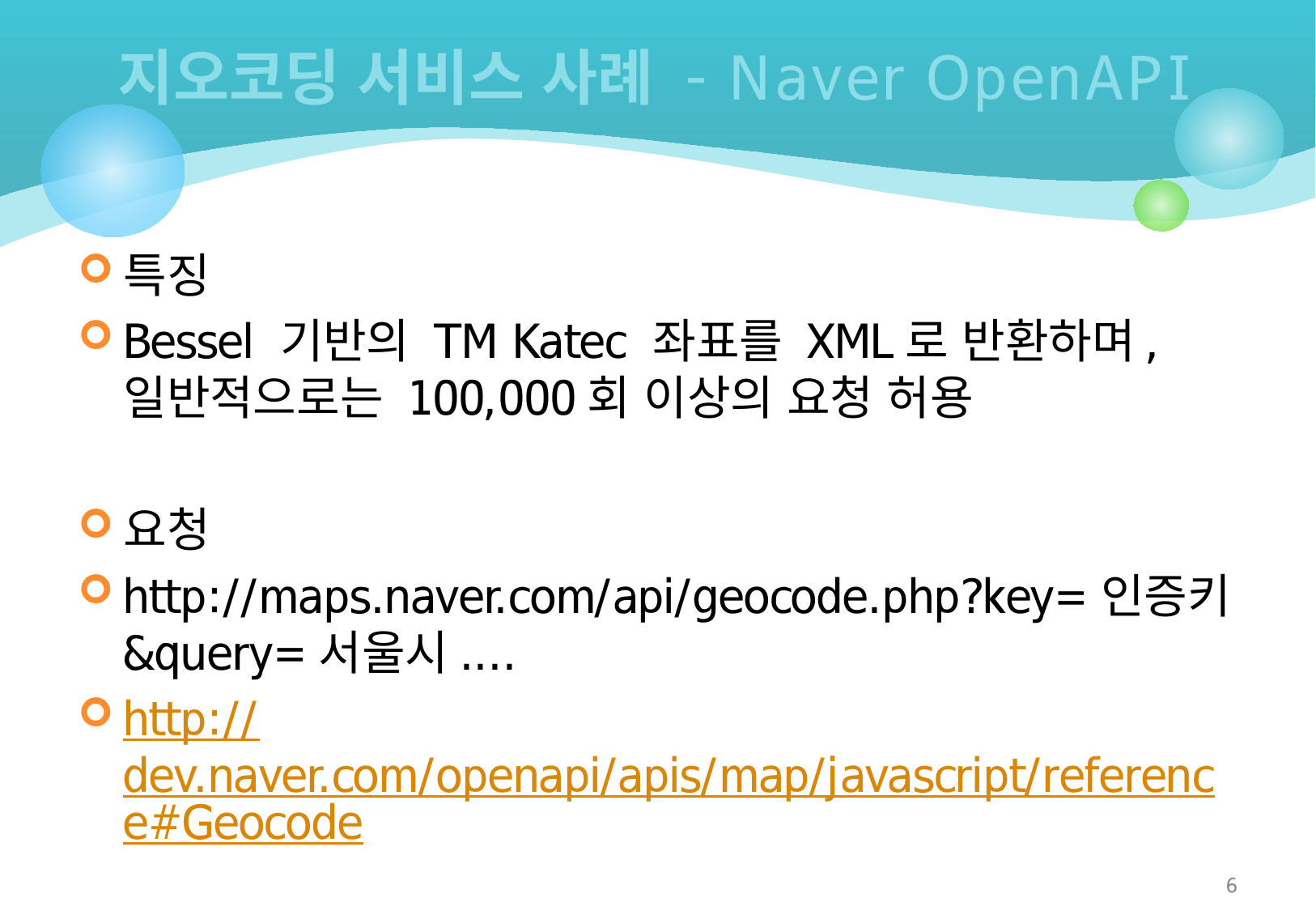

# 지오코딩 서비스 사례 - Naver OpenAPI
특징
Bessel 기반의 TM Katec 좌표를 XML로 반환하며, 일반적으로는 100,000회 이상의 요청 허용

요청
http://maps.naver.com/api/geocode.php?key=인증키&query=서울시....
http://dev.naver.com/openapi/apis/map/javascript/reference#Geocode
6